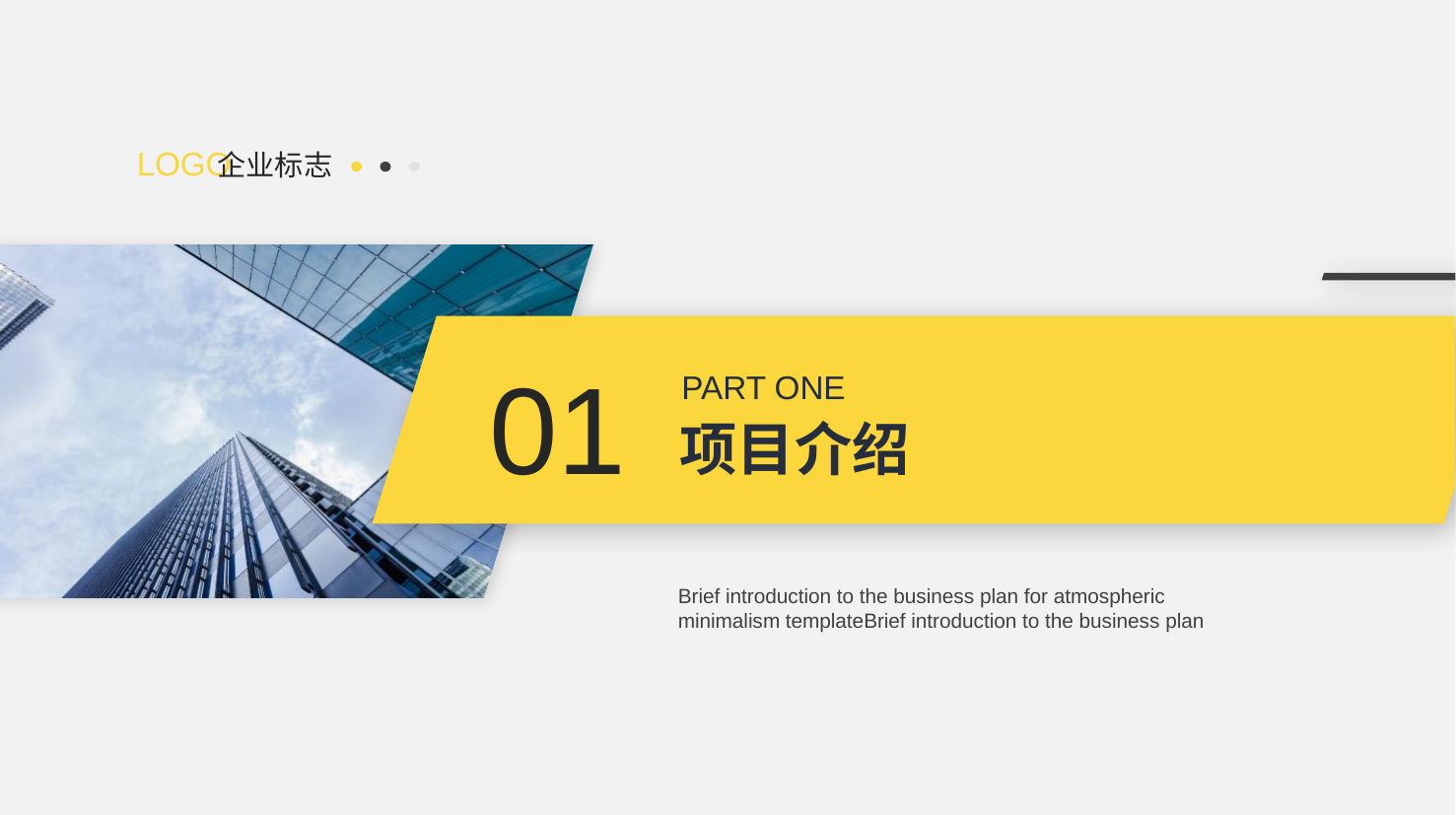

https://www.ypppt.com/
LOGO
企业标志

01
PART ONE
项目介绍
Brief introduction to the business plan for atmospheric minimalism templateBrief introduction to the business plan